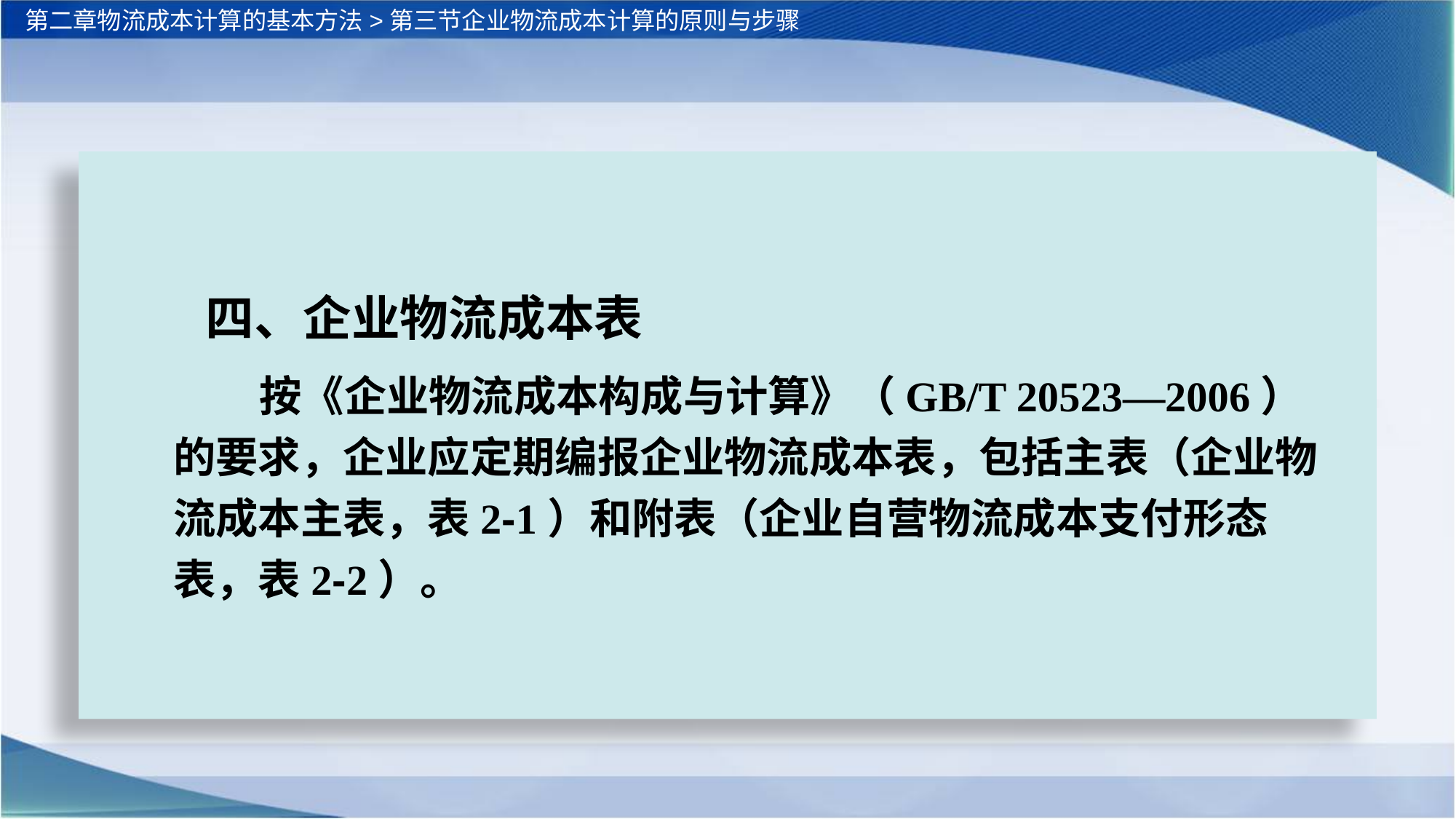

第二章物流成本计算的基本方法>第三节企业物流成本计算的原则与步骤
四、企业物流成本表
按《企业物流成本构成与计算》（GB/T 20523—2006）的要求，企业应定期编报企业物流成本表，包括主表（企业物流成本主表，表2-1）和附表（企业自营物流成本支付形态表，表2-2）。